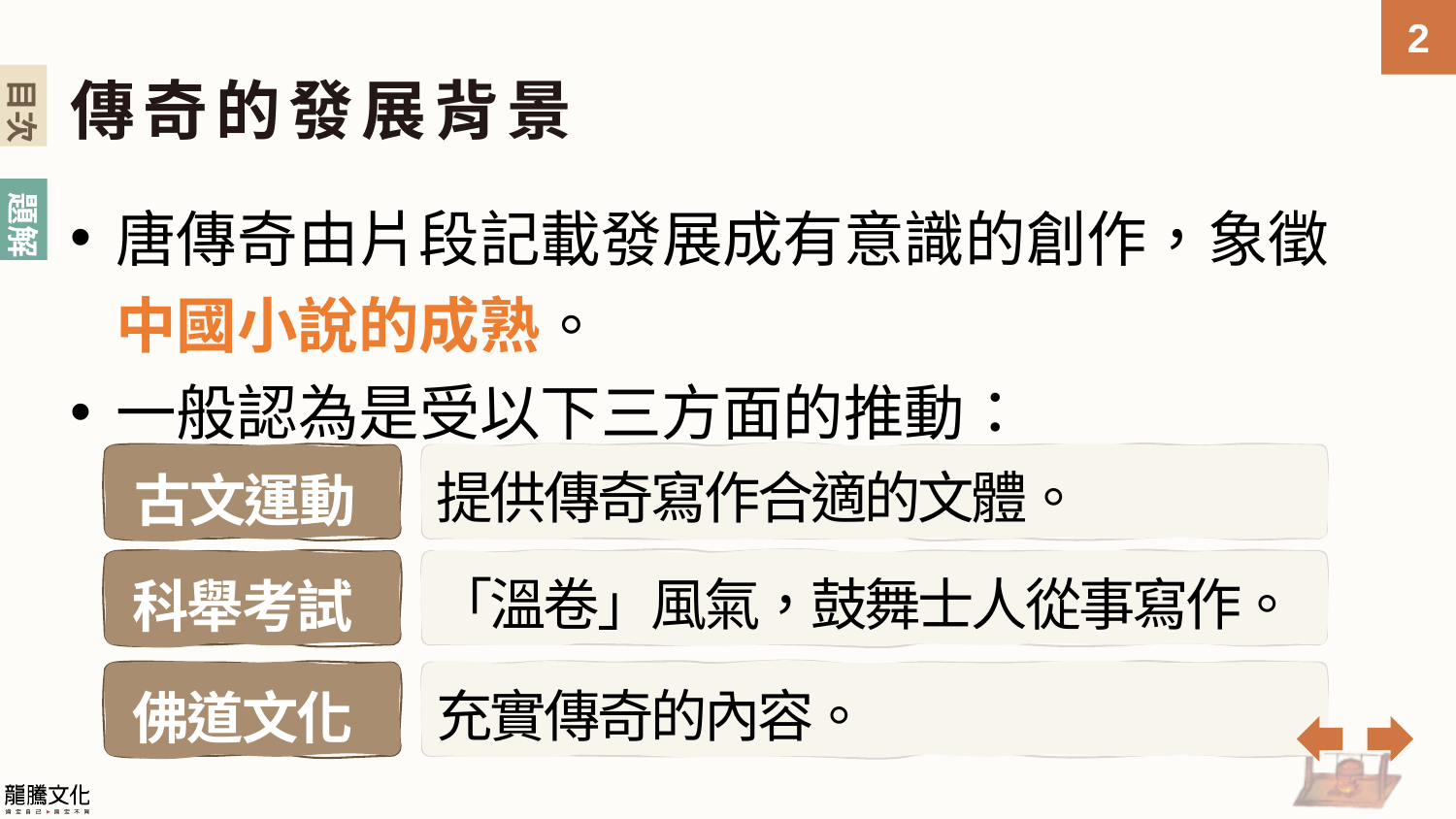

傳奇的發展背景
唐傳奇由片段記載發展成有意識的創作，象徵中國小說的成熟。
一般認為是受以下三方面的推動：
提供傳奇寫作合適的文體。
古文運動

「溫卷」風氣，鼓舞士人從事寫作。
科舉考試

充實傳奇的內容。
佛道文化